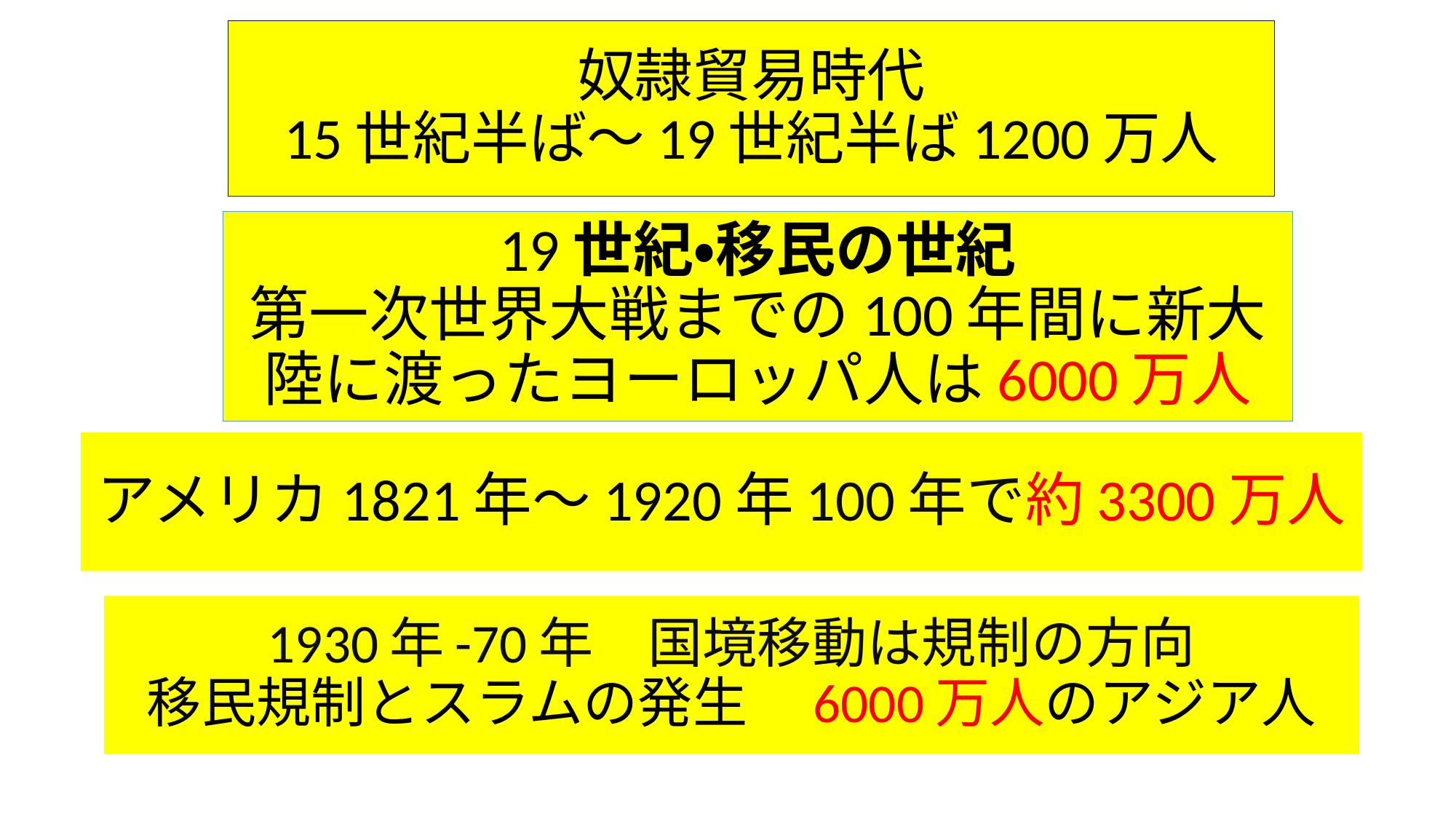

奴隷貿易時代
15世紀半ば～19世紀半ば1200万人
# 19世紀・移民の世紀 第一次世界大戦までの100年間に新大陸に渡ったヨーロッパ人は6000万人
アメリカ1821年～1920年100年で約3300万人
1930年-70年　国境移動は規制の方向
移民規制とスラムの発生　6000万人のアジア人